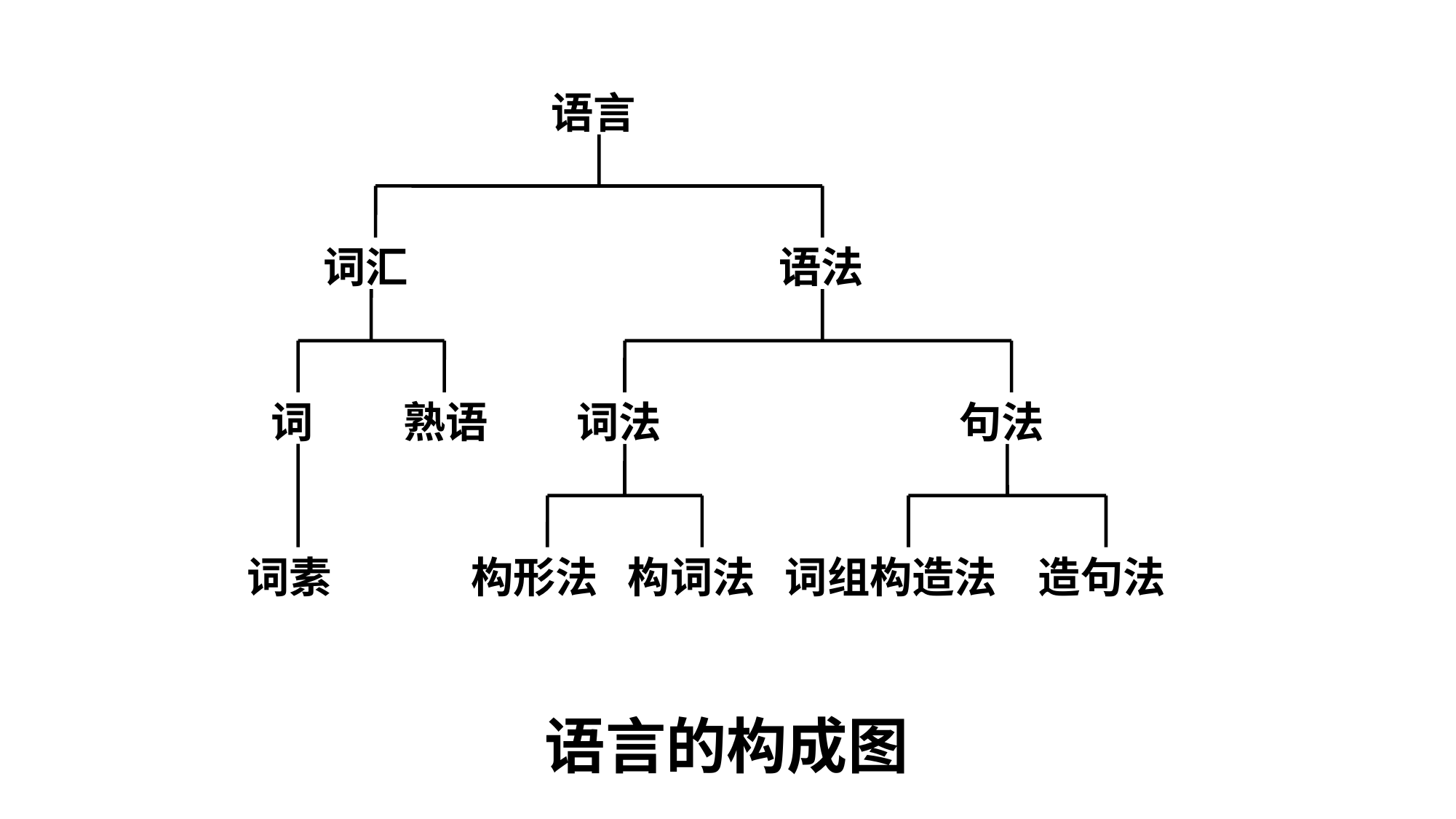

语言

词汇
语法

词
熟语
词法
句法

词素
构形法
构词法
词组构造法
造句法
语言的构成图